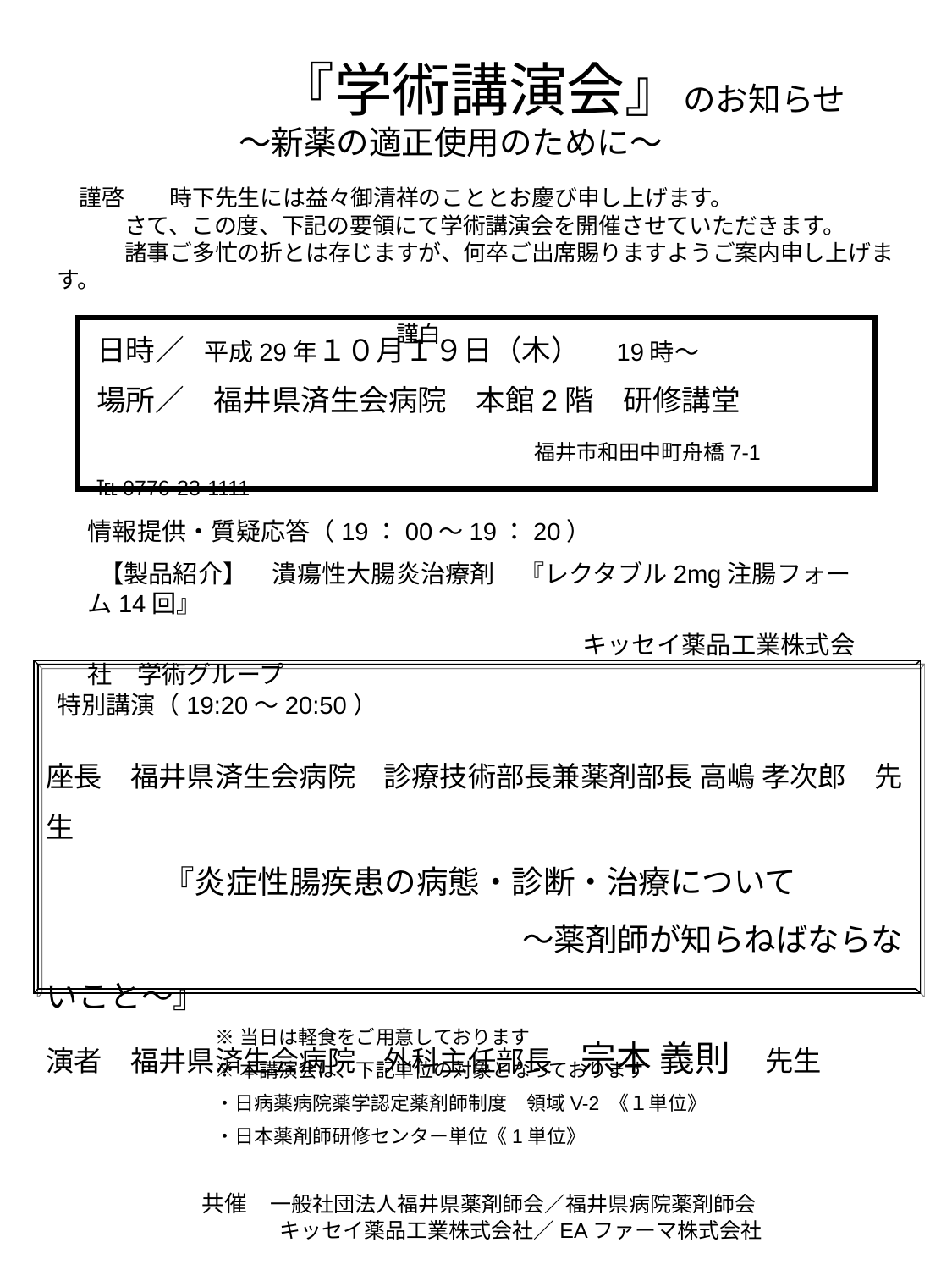

# 『学術講演会』のお知らせ
～新薬の適正使用のために～
　謹啓　　時下先生には益々御清祥のこととお慶び申し上げます。
　　　さて、この度、下記の要領にて学術講演会を開催させていただきます。
　　　諸事ご多忙の折とは存じますが、何卒ご出席賜りますようご案内申し上げます。
　　　　　　　　　　　　　　　　　　　　　　　　　　　　　　　　　　　　　　　　　　　　　　　　　　　　謹白

日時／　平成29年１０月１９日（木）　19時～
場所／　福井県済生会病院　本館2階　研修講堂
　　　　　　　　　　　　　　　福井市和田中町舟橋7-1　℡0776-23-1111
情報提供・質疑応答（19：00～19：20）
 【製品紹介】　潰瘍性大腸炎治療剤　『レクタブル2mg注腸フォーム14回』
　　　　　　　　　　　　　　　　　　　　キッセイ薬品工業株式会社　学術グループ

特別講演（19:20～20:50）
座長　福井県済生会病院　診療技術部長兼薬剤部長 高嶋 孝次郎　先生
　　　　『炎症性腸疾患の病態・診断・治療について
　　　　　　　　　　　　　　　～薬剤師が知らねばならないこと～』
演者　福井県済生会病院　外科主任部長　宗本 義則　先生
※当日は軽食をご用意しております
※本講演会は、下記単位の対象となっております
・日病薬病院薬学認定薬剤師制度　領域V-2 《１単位》
・日本薬剤師研修センター単位《1単位》

共催　一般社団法人福井県薬剤師会／福井県病院薬剤師会
　　   　キッセイ薬品工業株式会社／EAファーマ株式会社